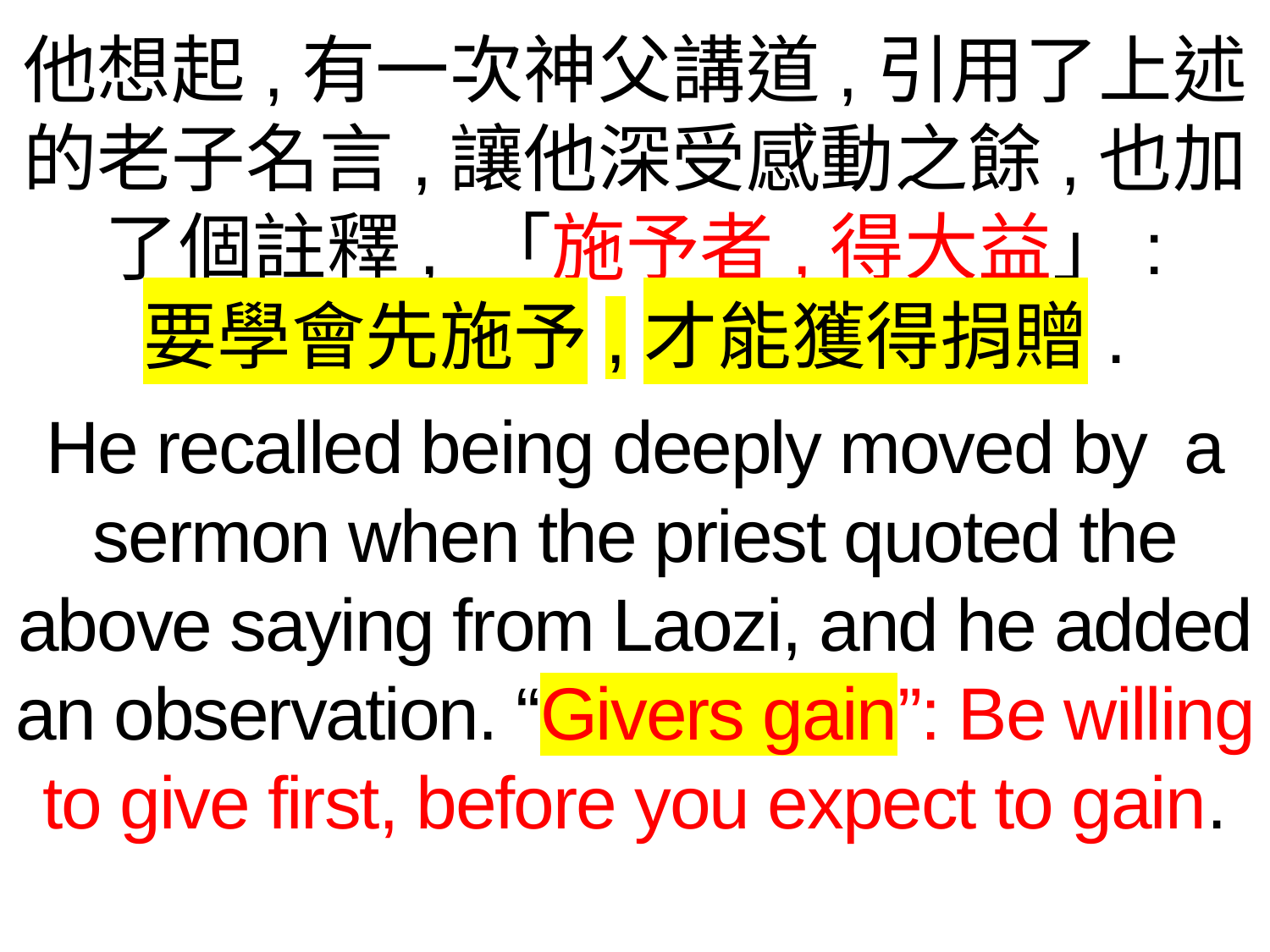

他想起,有一次神父講道,引用了上述的老子名言,讓他深受感動之餘,也加了個註釋, 「施予者,得大益」:
要學會先施予,才能獲得捐贈.
He recalled being deeply moved by  a sermon when the priest quoted the above saying from Laozi, and he added an observation. “Givers gain”: Be willing to give first, before you expect to gain.